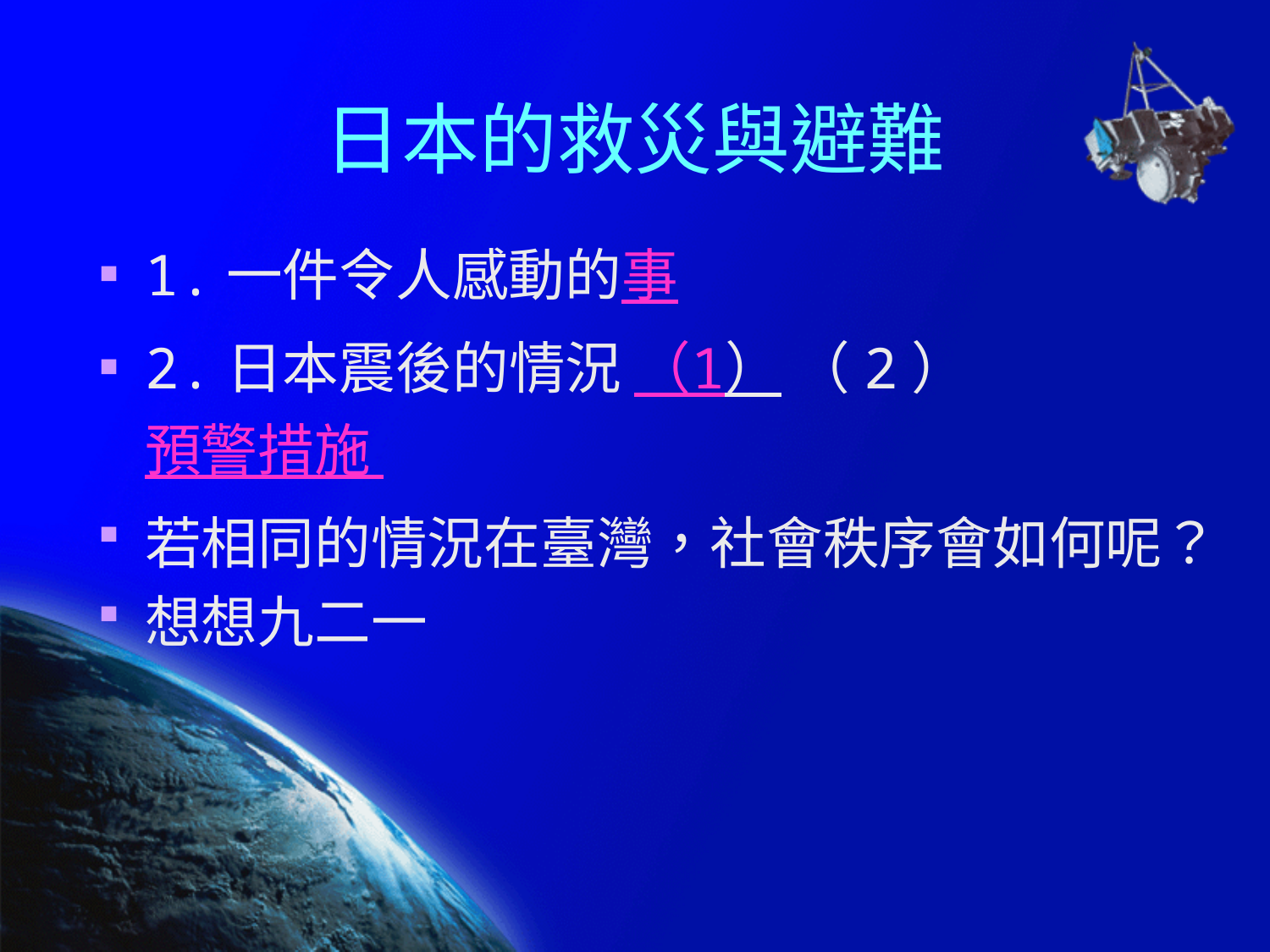

# 日本的救災與避難
1.一件令人感動的事
2.日本震後的情況 （1） （2）預警措施
若相同的情況在臺灣，社會秩序會如何呢？
想想九二一